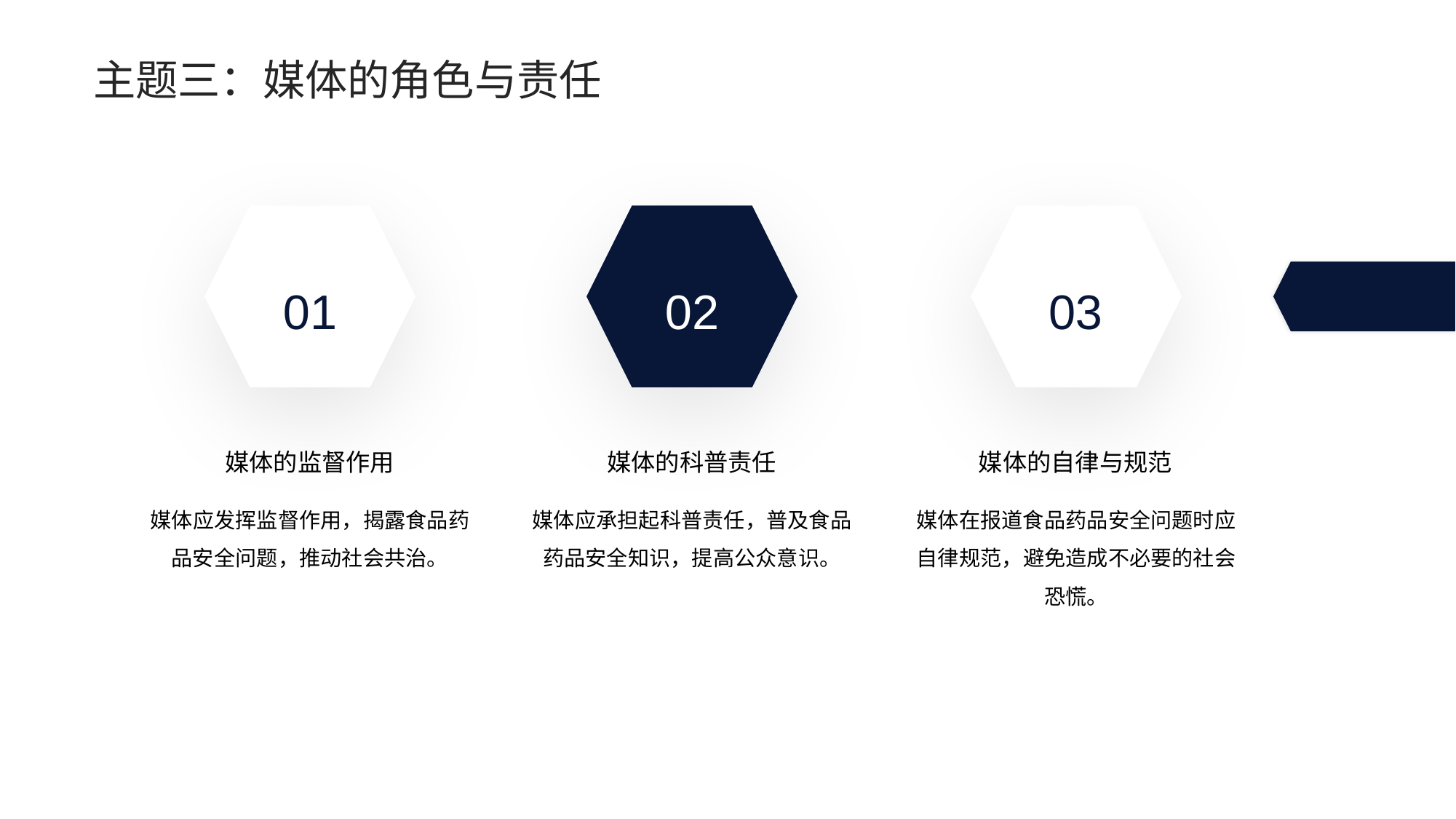

主题三：媒体的角色与责任

01
02
03

媒体的监督作用
媒体的科普责任
媒体的自律与规范
媒体应发挥监督作用，揭露食品药品安全问题，推动社会共治。
媒体应承担起科普责任，普及食品药品安全知识，提高公众意识。
媒体在报道食品药品安全问题时应自律规范，避免造成不必要的社会恐慌。